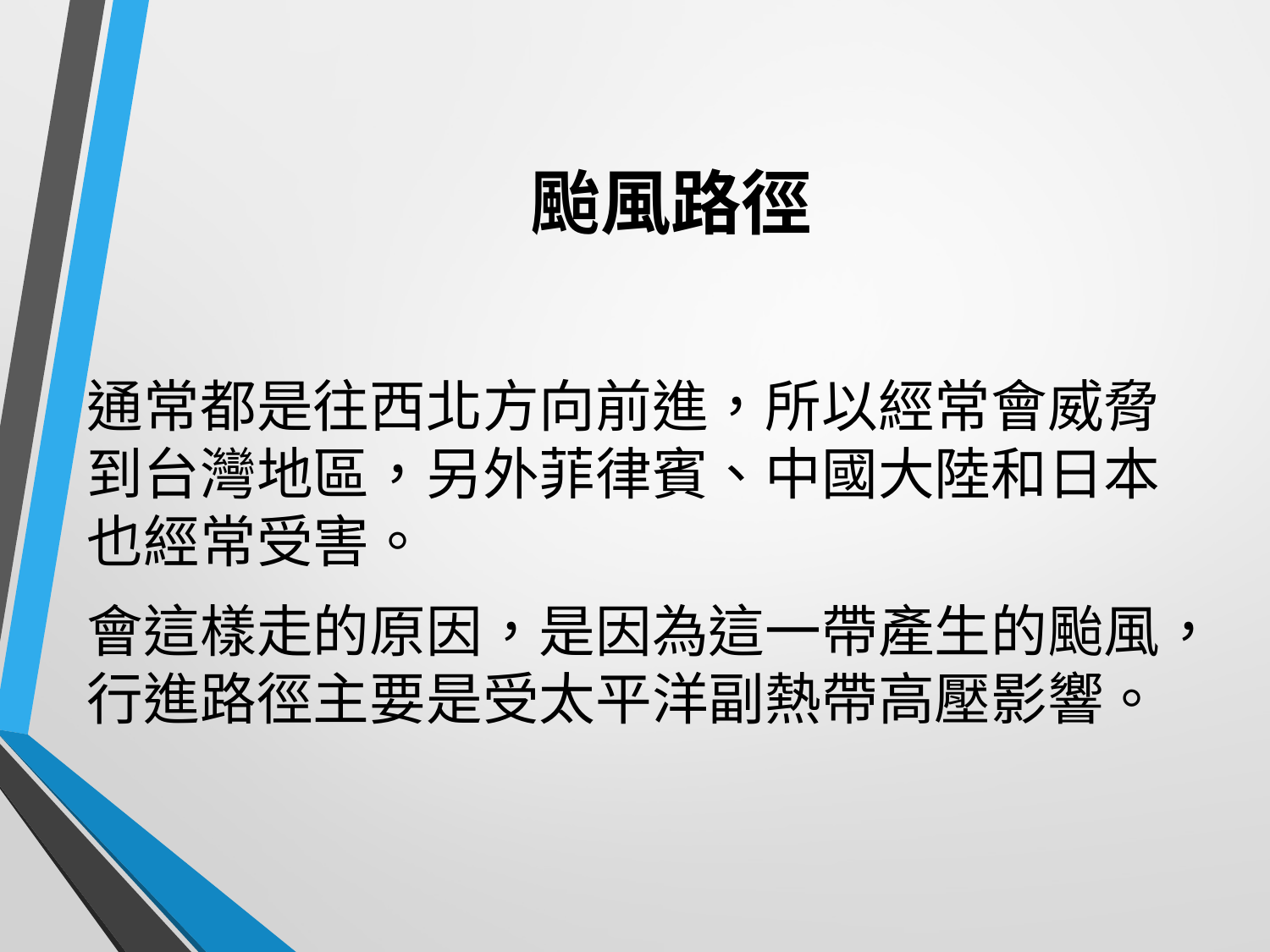

# 颱風路徑
通常都是往西北方向前進，所以經常會威脅到台灣地區，另外菲律賓、中國大陸和日本也經常受害。
會這樣走的原因，是因為這一帶產生的颱風，行進路徑主要是受太平洋副熱帶高壓影響。